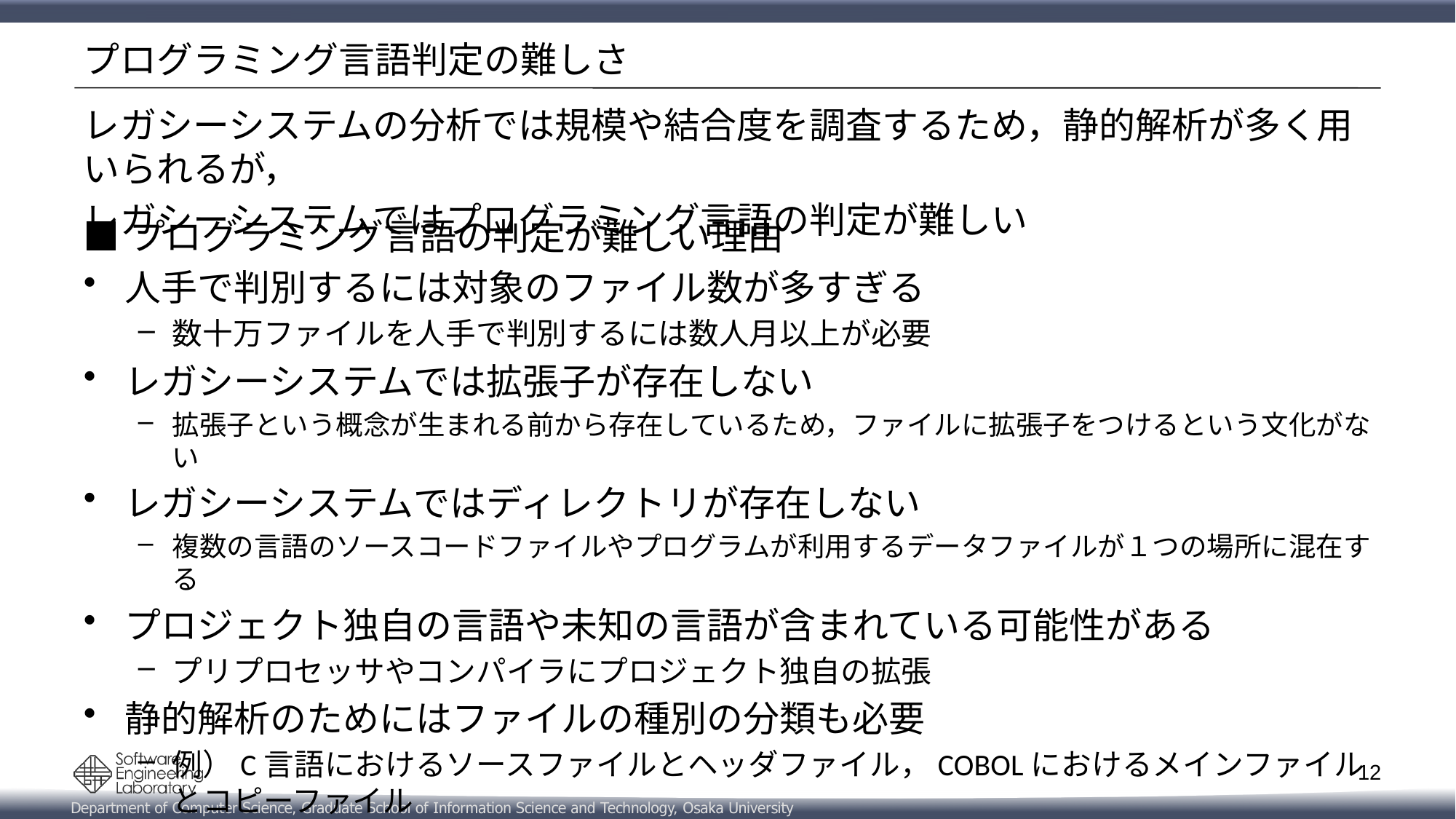

# プログラミング言語判定の難しさ
レガシーシステムの分析では規模や結合度を調査するため，静的解析が多く用いられるが，
レガシーシステムではプログラミング言語の判定が難しい
■プログラミング言語の判定が難しい理由
人手で判別するには対象のファイル数が多すぎる
数十万ファイルを人手で判別するには数人月以上が必要
レガシーシステムでは拡張子が存在しない
拡張子という概念が生まれる前から存在しているため，ファイルに拡張子をつけるという文化がない
レガシーシステムではディレクトリが存在しない
複数の言語のソースコードファイルやプログラムが利用するデータファイルが１つの場所に混在する
プロジェクト独自の言語や未知の言語が含まれている可能性がある
プリプロセッサやコンパイラにプロジェクト独自の拡張
静的解析のためにはファイルの種別の分類も必要
例）C言語におけるソースファイルとヘッダファイル，COBOLにおけるメインファイルとコピーファイル
12